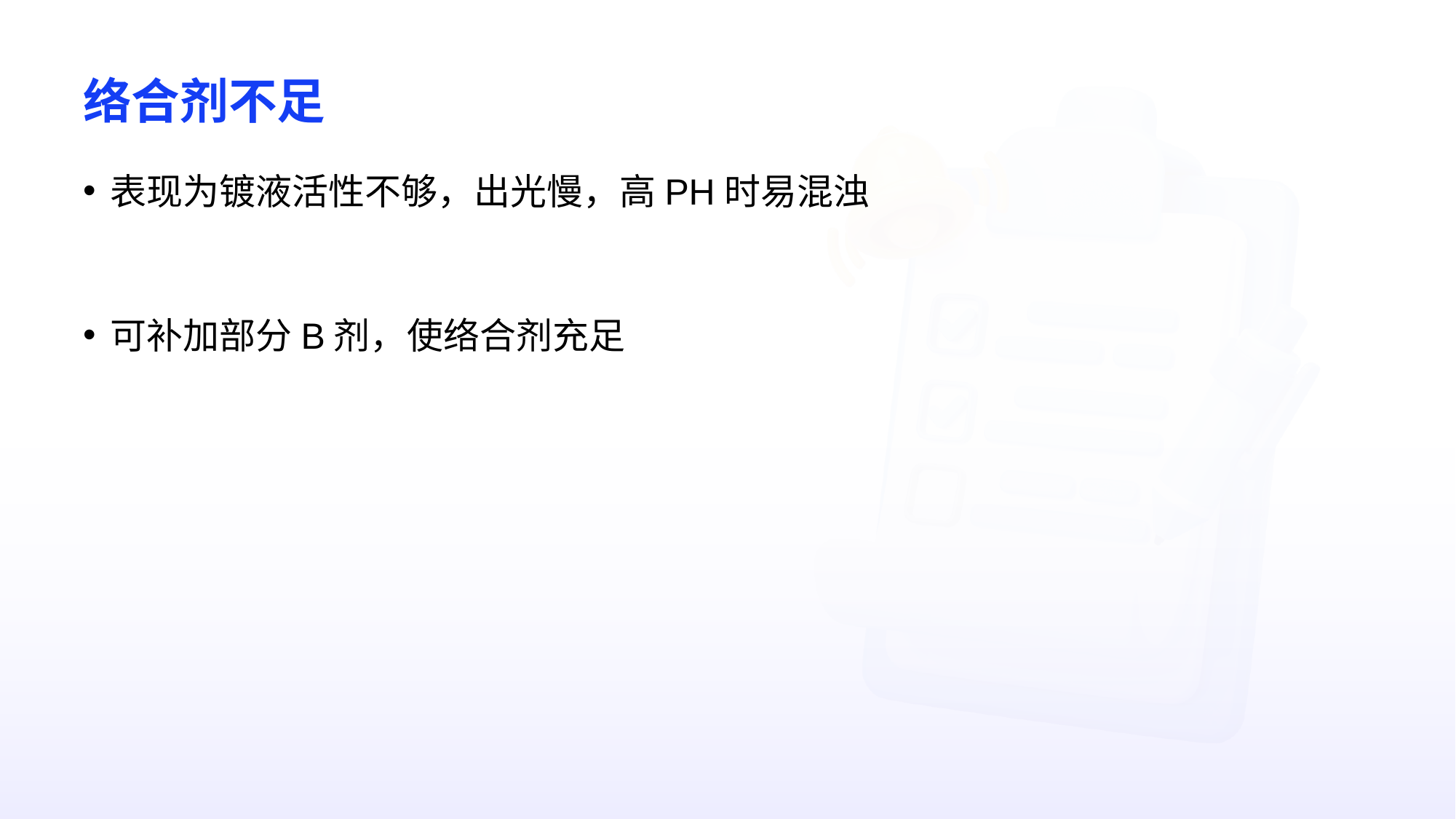

# 络合剂不足
表现为镀液活性不够，出光慢，高PH时易混浊

可补加部分B剂，使络合剂充足